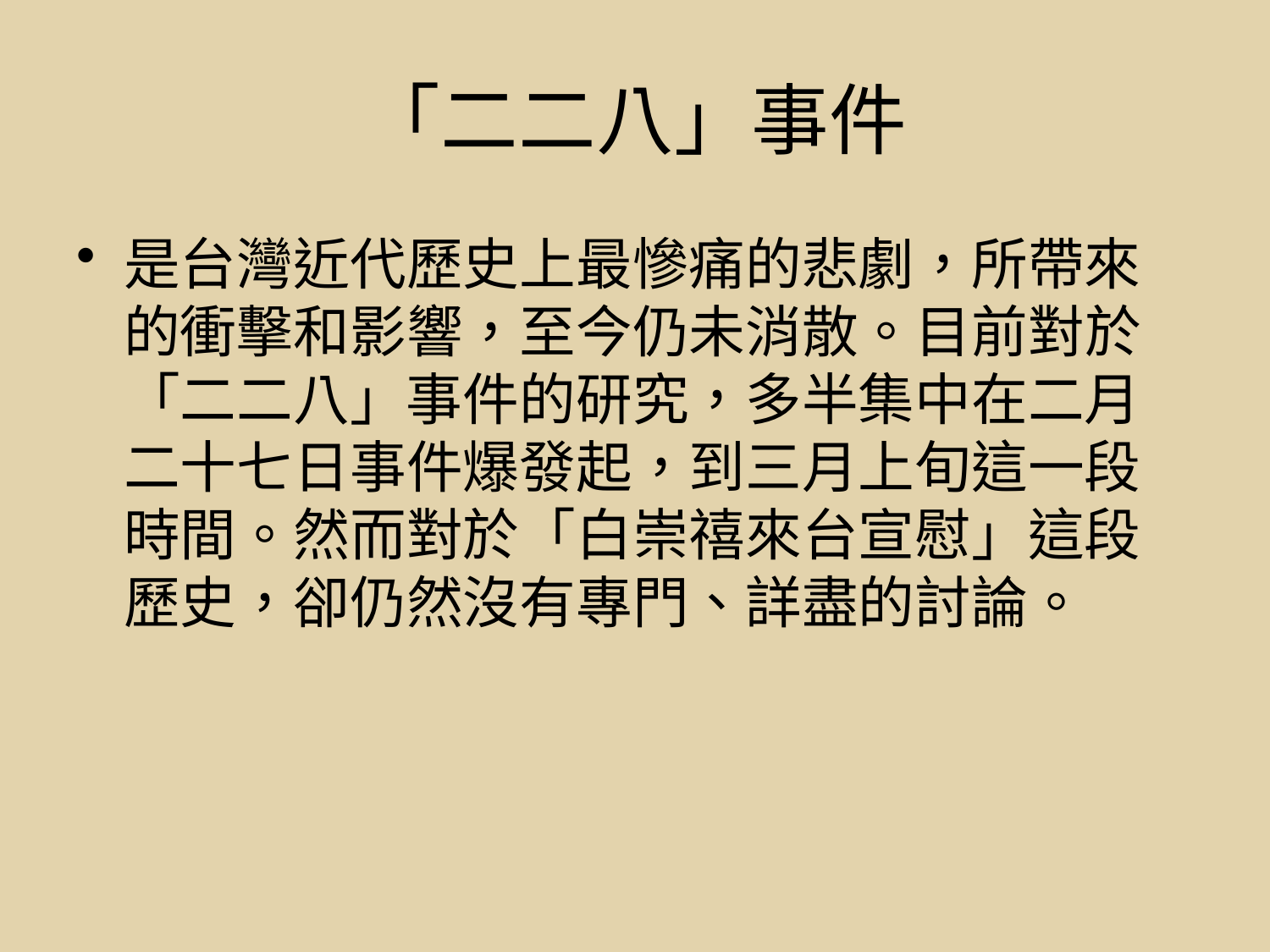

# 「二二八」事件
是台灣近代歷史上最慘痛的悲劇，所帶來的衝擊和影響，至今仍未消散。目前對於「二二八」事件的研究，多半集中在二月二十七日事件爆發起，到三月上旬這一段時間。然而對於「白崇禧來台宣慰」這段歷史，卻仍然沒有專門、詳盡的討論。